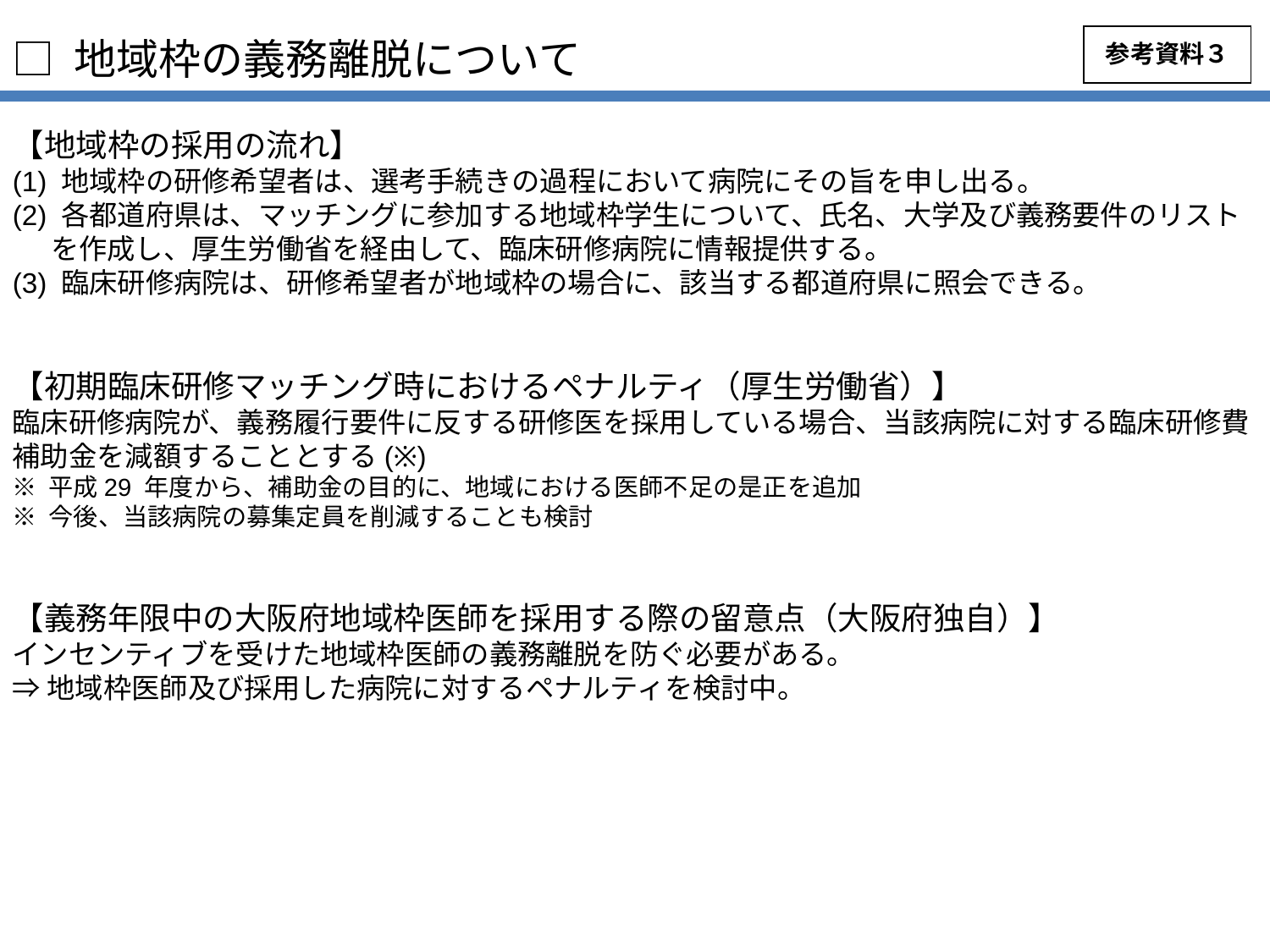

□ 地域枠の義務離脱について

【地域枠の採用の流れ】
(1) 地域枠の研修希望者は、選考手続きの過程において病院にその旨を申し出る。
(2) 各都道府県は、マッチングに参加する地域枠学生について、氏名、大学及び義務要件のリスト
     を作成し、厚生労働省を経由して、臨床研修病院に情報提供する。
(3) 臨床研修病院は、研修希望者が地域枠の場合に、該当する都道府県に照会できる。

【初期臨床研修マッチング時におけるペナルティ（厚生労働省）】
臨床研修病院が、義務履行要件に反する研修医を採用している場合、当該病院に対する臨床研修費補助金を減額することとする(※)
※ 平成29 年度から、補助金の目的に、地域における医師不足の是正を追加
※ 今後、当該病院の募集定員を削減することも検討

【義務年限中の大阪府地域枠医師を採用する際の留意点（大阪府独自）】
インセンティブを受けた地域枠医師の義務離脱を防ぐ必要がある。
⇒地域枠医師及び採用した病院に対するペナルティを検討中。

参考資料３